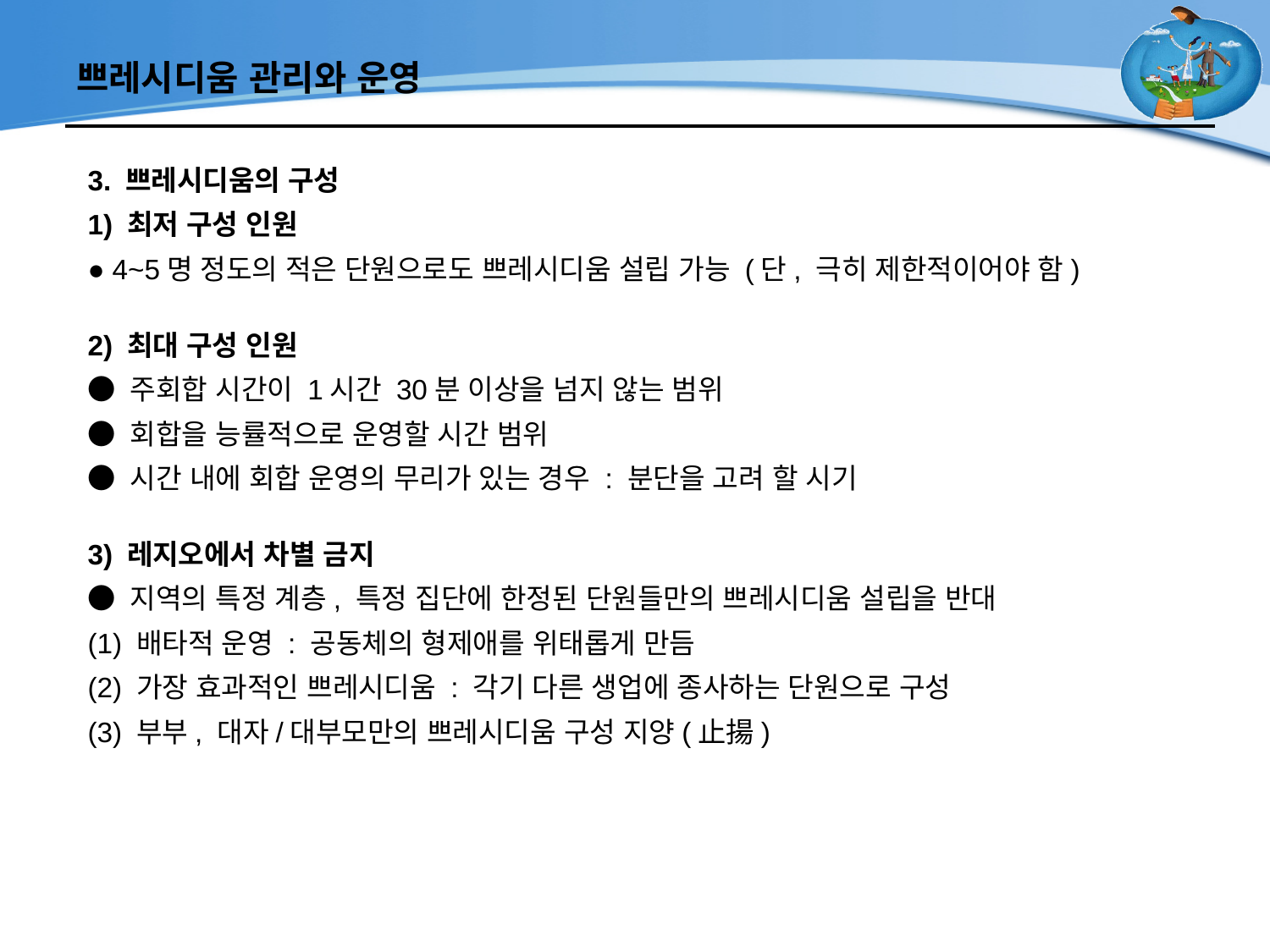

# 쁘레시디움 관리와 운영
3. 쁘레시디움의 구성
1) 최저 구성 인원
● 4~5명 정도의 적은 단원으로도 쁘레시디움 설립 가능 (단, 극히 제한적이어야 함)

2) 최대 구성 인원
● 주회합 시간이 1시간 30분 이상을 넘지 않는 범위
● 회합을 능률적으로 운영할 시간 범위
● 시간 내에 회합 운영의 무리가 있는 경우 : 분단을 고려 할 시기

3) 레지오에서 차별 금지
● 지역의 특정 계층, 특정 집단에 한정된 단원들만의 쁘레시디움 설립을 반대
(1) 배타적 운영 : 공동체의 형제애를 위태롭게 만듬
(2) 가장 효과적인 쁘레시디움 : 각기 다른 생업에 종사하는 단원으로 구성
(3) 부부, 대자/대부모만의 쁘레시디움 구성 지양(止揚)